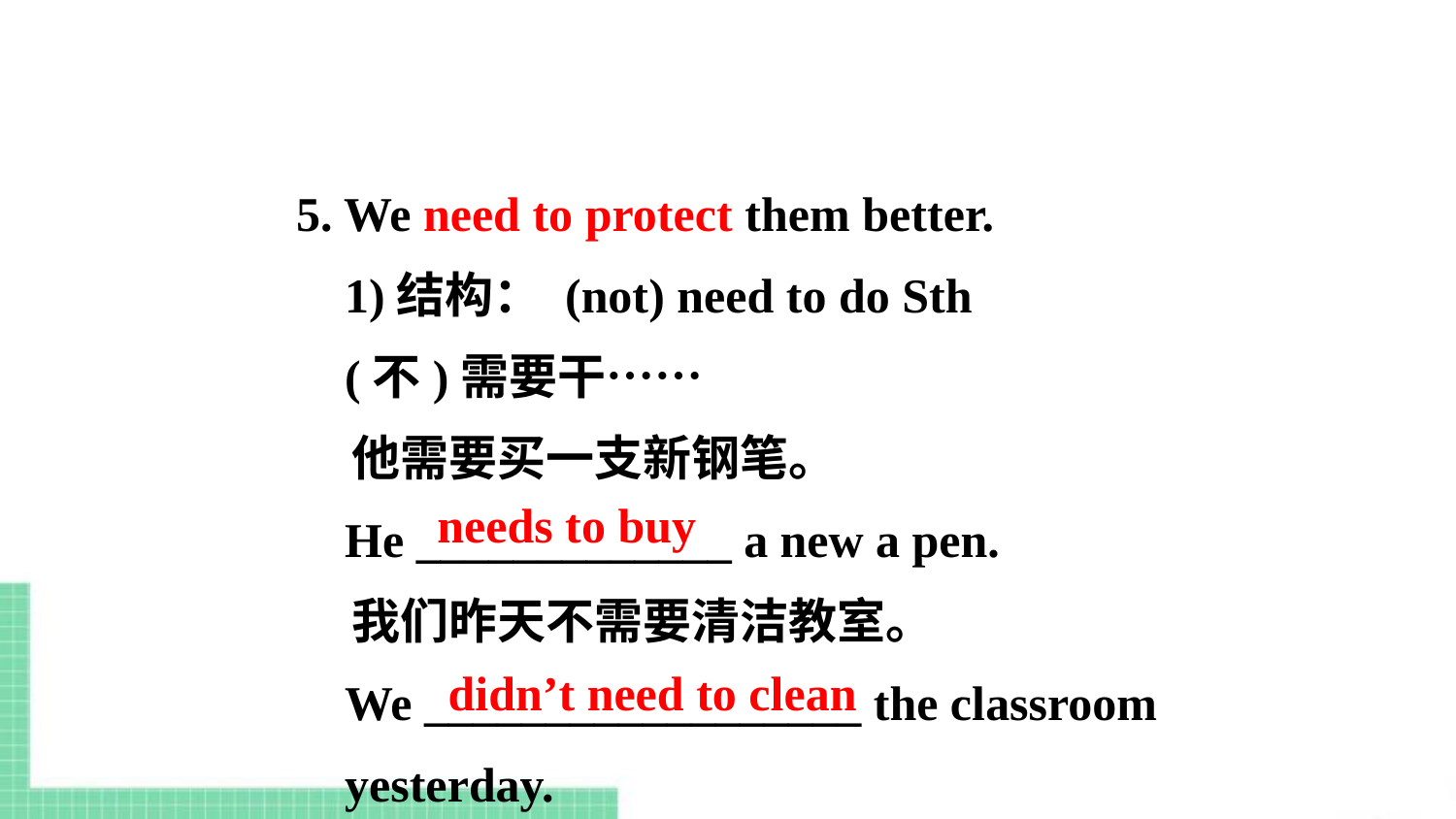

5. We need to protect them better.
    1)结构： (not) need to do Sth
    (不)需要干……
    他需要买一支新钢笔。
    He _____________ a new a pen.
    我们昨天不需要清洁教室。
    We __________________ the classroom
    yesterday.
needs to buy
didn’t need to clean